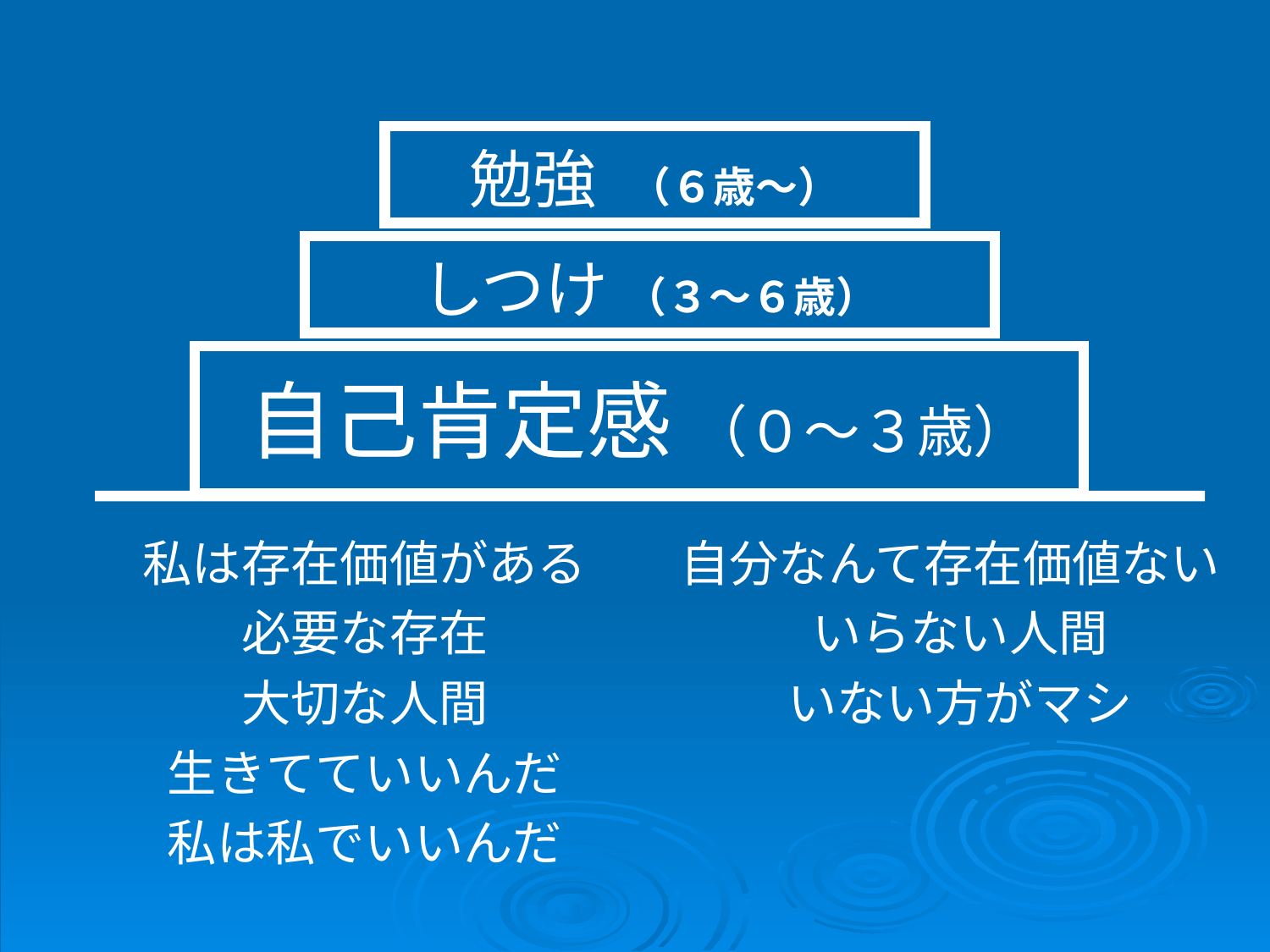

#
勉強  （６歳～）
しつけ （３～６歳）
自己肯定感 （０～３歳）

私は存在価値がある
自分なんて存在価値ない
必要な存在
いらない人間
大切な人間
いない方がマシ
生きてていいんだ
私は私でいいんだ